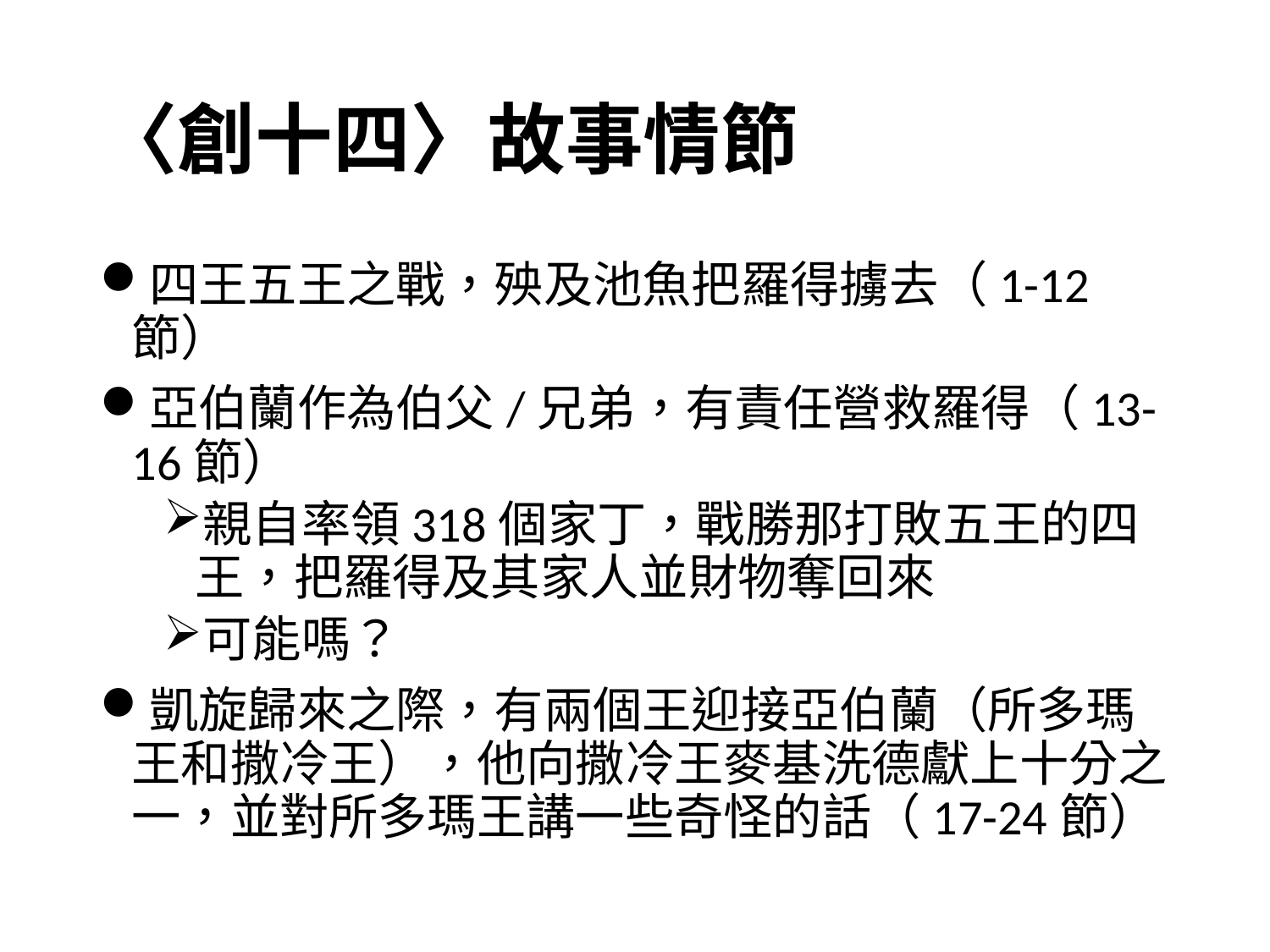

# 〈創十四〉故事情節
四王五王之戰，殃及池魚把羅得擄去（1-12節）
亞伯蘭作為伯父/兄弟，有責任營救羅得（13-16節）
親自率領318個家丁，戰勝那打敗五王的四王，把羅得及其家人並財物奪回來
可能嗎？
凱旋歸來之際，有兩個王迎接亞伯蘭（所多瑪王和撒冷王），他向撒冷王麥基洗德獻上十分之一，並對所多瑪王講一些奇怪的話（17-24節）